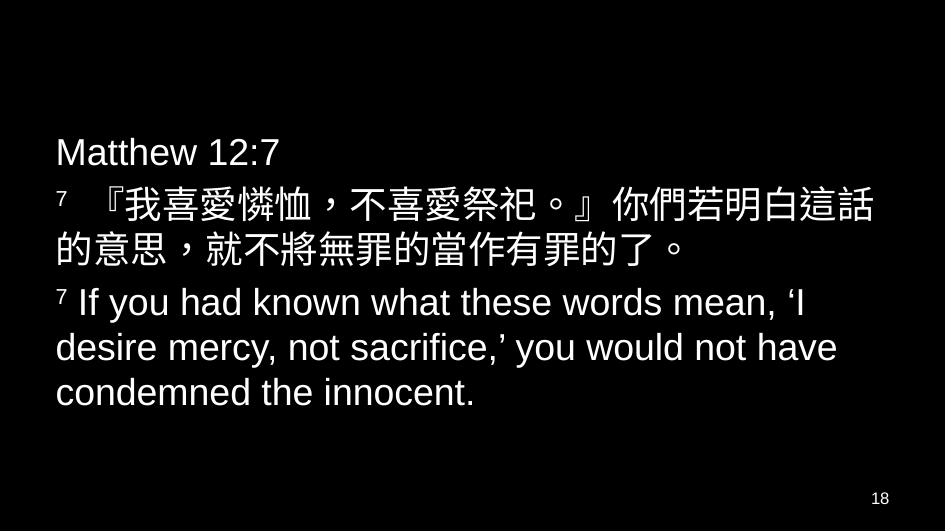

#
Matthew 12:7
7 『我喜愛憐恤，不喜愛祭祀。』你們若明白這話的意思，就不將無罪的當作有罪的了。
7 If you had known what these words mean, ‘I desire mercy, not sacrifice,’ you would not have condemned the innocent.
18